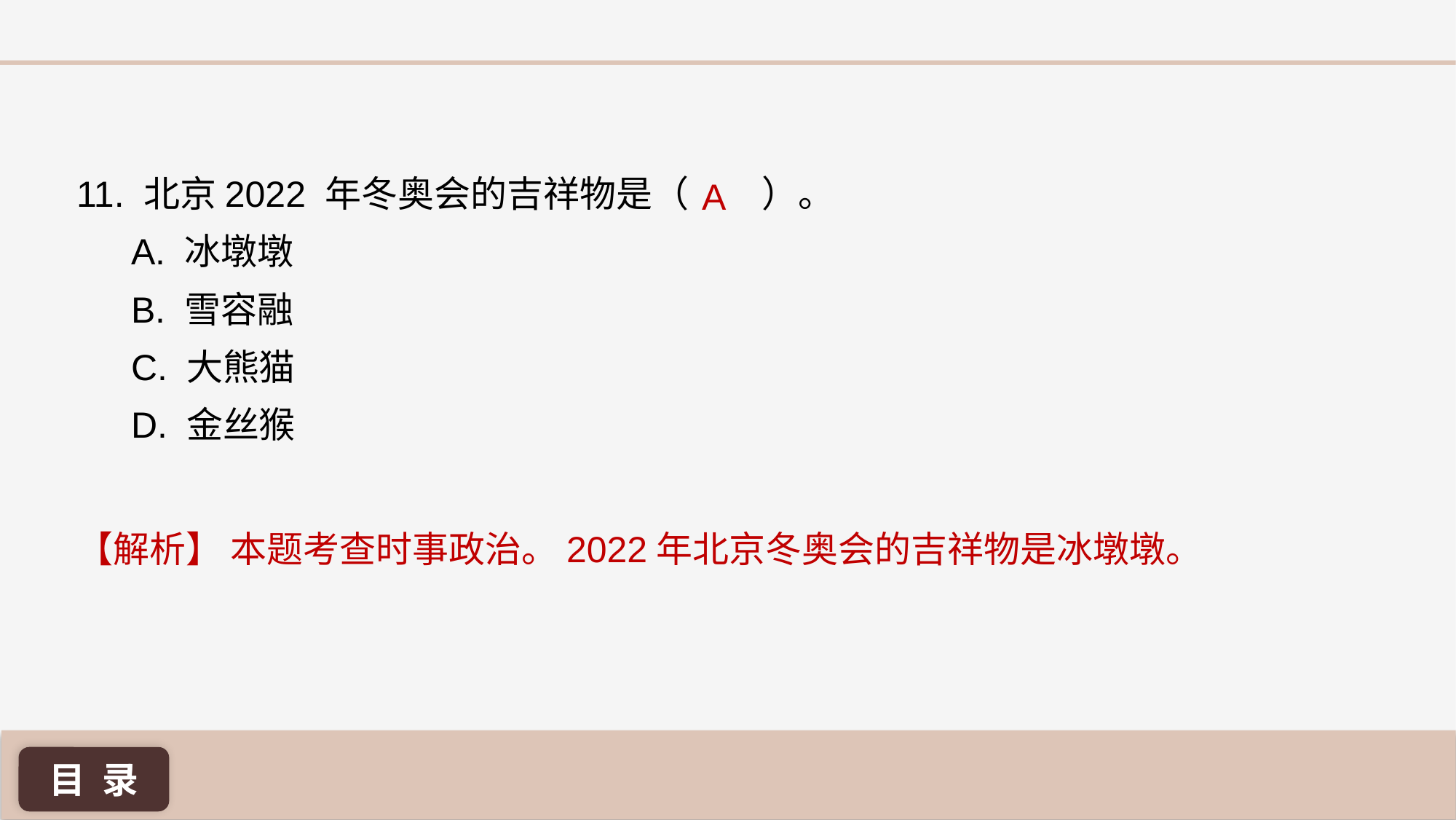

11. 北京2022 年冬奥会的吉祥物是（         ）。
A. 冰墩墩
B. 雪容融
C. 大熊猫
D. 金丝猴
A
【解析】 本题考查时事政治。2022年北京冬奥会的吉祥物是冰墩墩。